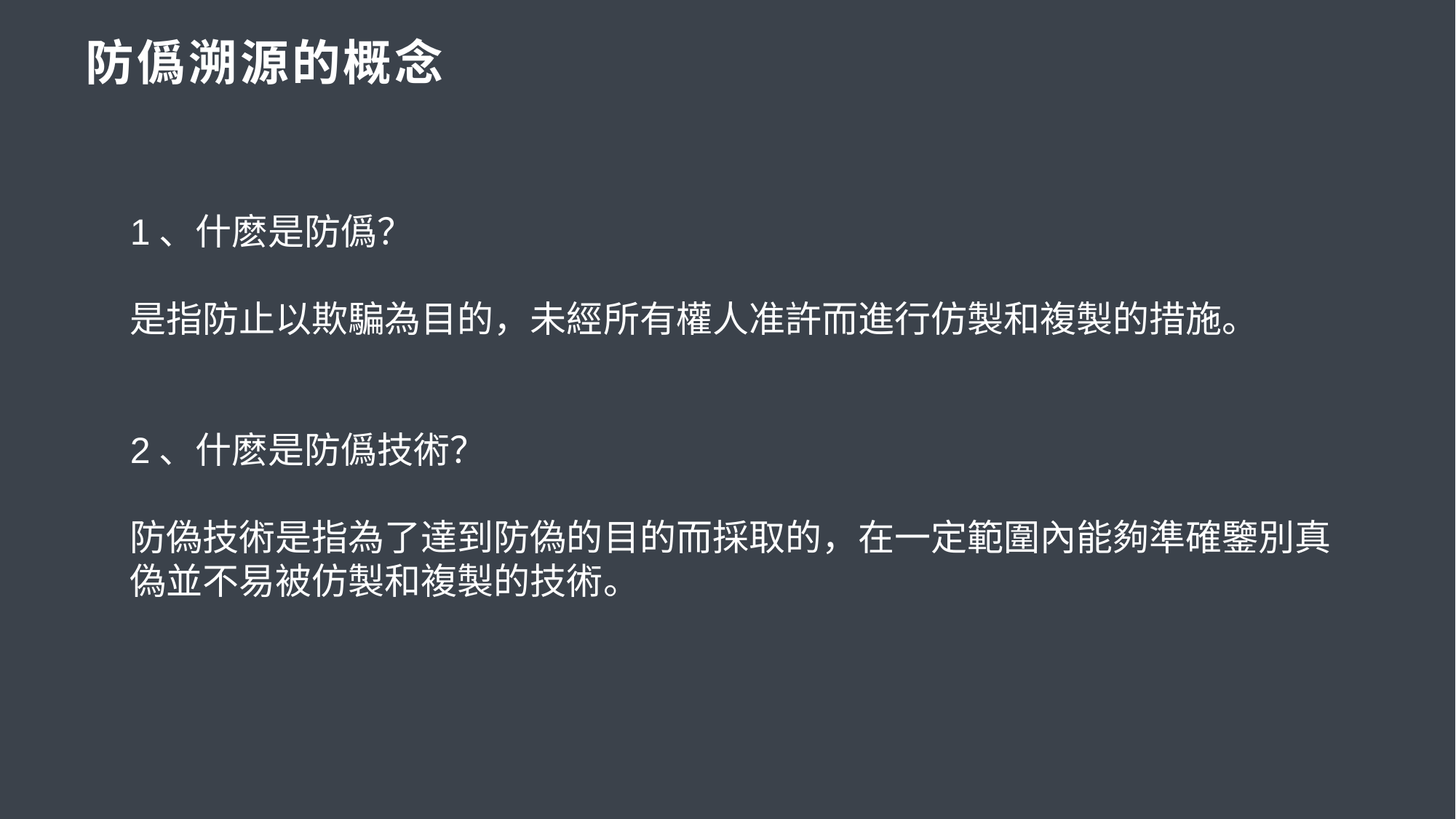

防僞溯源的概念
1、什麽是防僞？

是指防止以欺騙為目的，未經所有權人准許而進行仿製和複製的措施。

2、什麽是防僞技術？

防偽技術是指為了達到防偽的目的而採取的，在一定範圍內能夠準確鑒別真偽並不易被仿製和複製的技術。